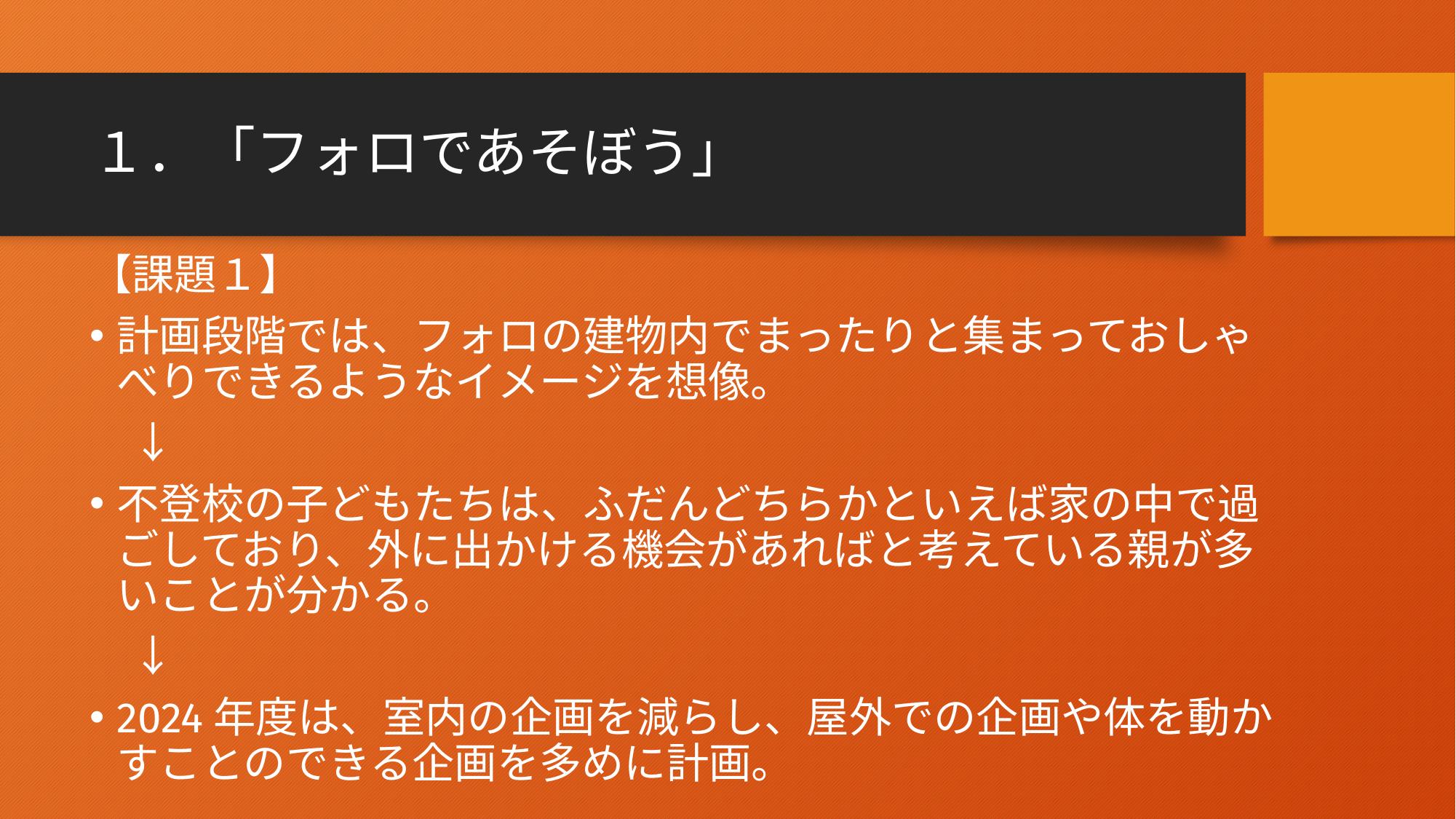

# １．「フォロであそぼう」
【課題１】
計画段階では、フォロの建物内でまったりと集まっておしゃべりできるようなイメージを想像。
　↓
不登校の子どもたちは、ふだんどちらかといえば家の中で過ごしており、外に出かける機会があればと考えている親が多いことが分かる。
　↓
2024年度は、室内の企画を減らし、屋外での企画や体を動かすことのできる企画を多めに計画。